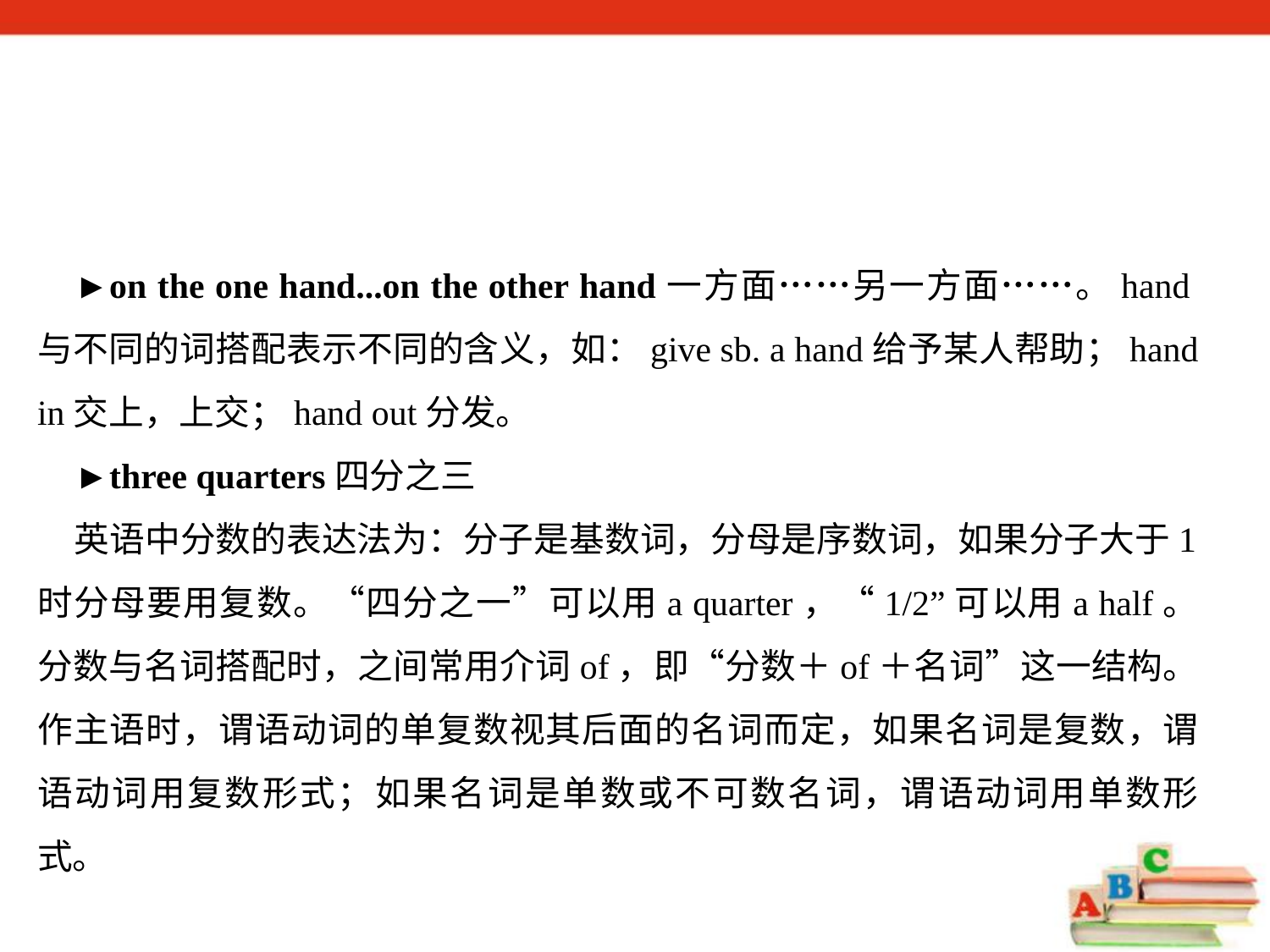

►on the one hand...on the other hand一方面……另一方面……。hand与不同的词搭配表示不同的含义，如：give sb. a hand给予某人帮助；hand in交上，上交；hand out分发。
►three quarters四分之三
英语中分数的表达法为：分子是基数词，分母是序数词，如果分子大于1时分母要用复数。“四分之一”可以用a quarter，“1/2”可以用a half。分数与名词搭配时，之间常用介词of，即“分数＋of＋名词”这一结构。作主语时，谓语动词的单复数视其后面的名词而定，如果名词是复数，谓语动词用复数形式；如果名词是单数或不可数名词，谓语动词用单数形式。